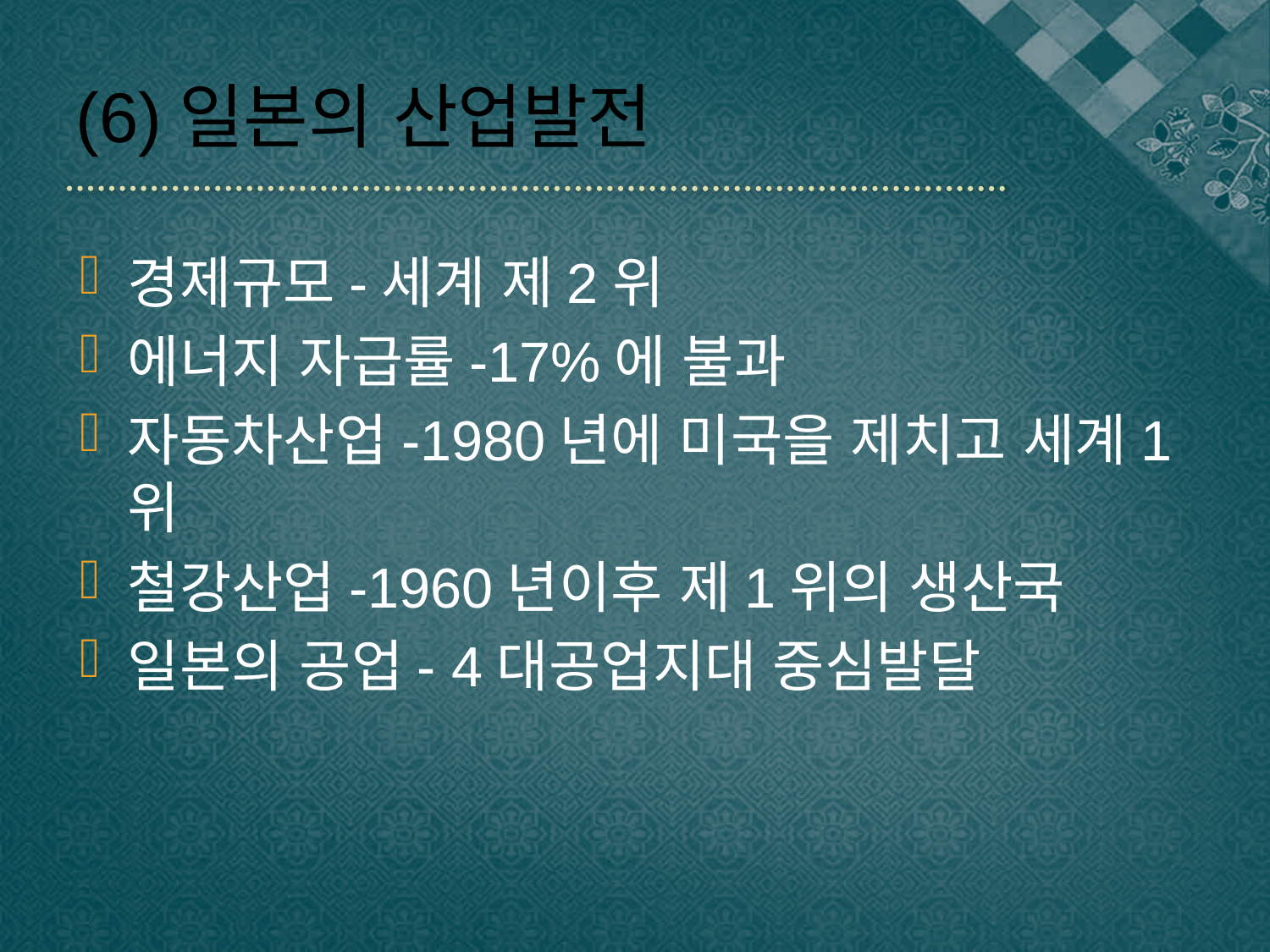

# (6)일본의 산업발전
경제규모-세계 제2위
에너지 자급률-17%에 불과
자동차산업-1980년에 미국을 제치고 세계1위
철강산업-1960년이후 제1위의 생산국
일본의 공업- 4대공업지대 중심발달